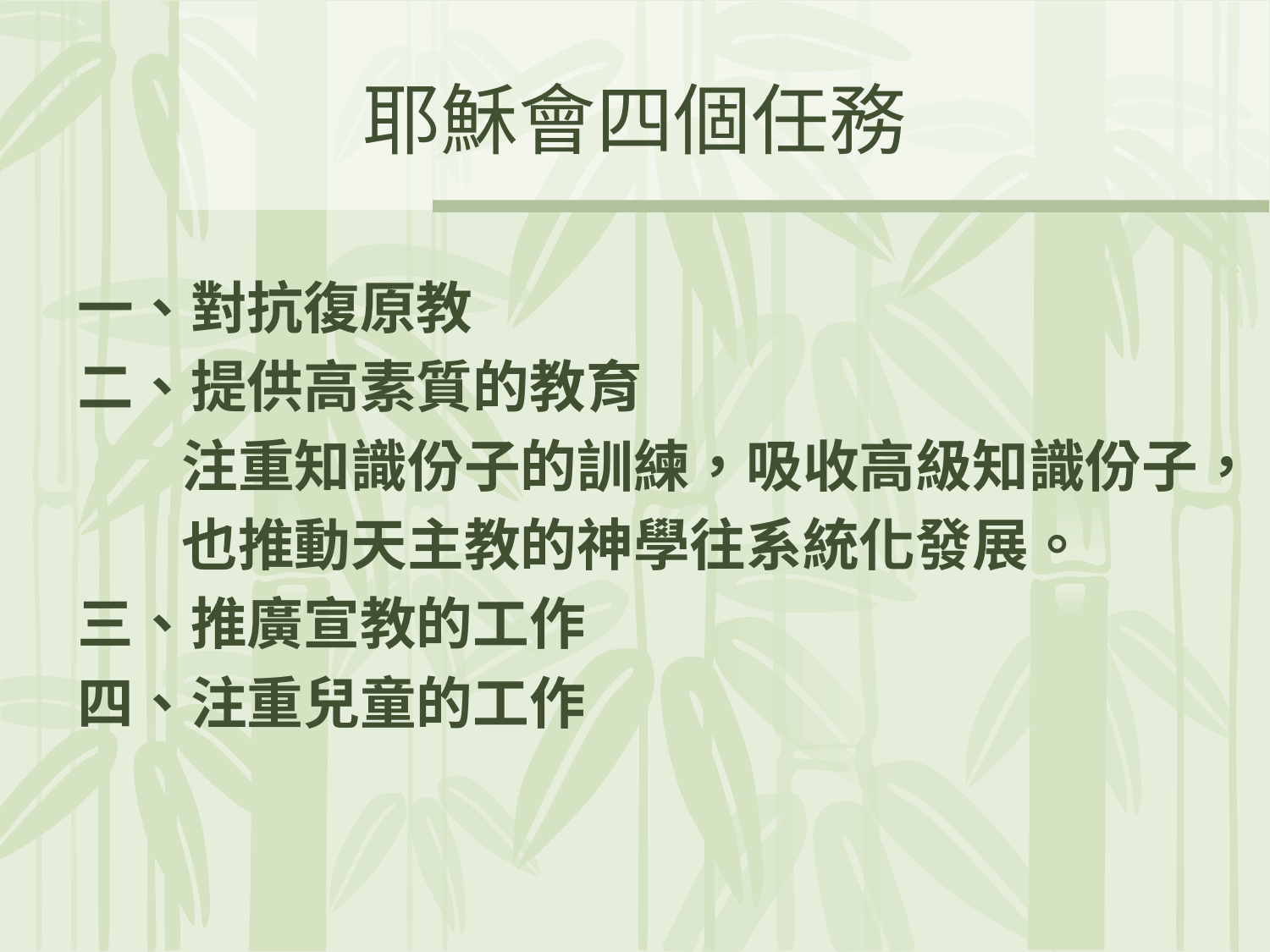

# 耶穌會四個任務
一、對抗復原教
二、提供高素質的教育
       注重知識份子的訓練，吸收高級知識份子，
       也推動天主教的神學往系統化發展。
三、推廣宣教的工作
四、注重兒童的工作